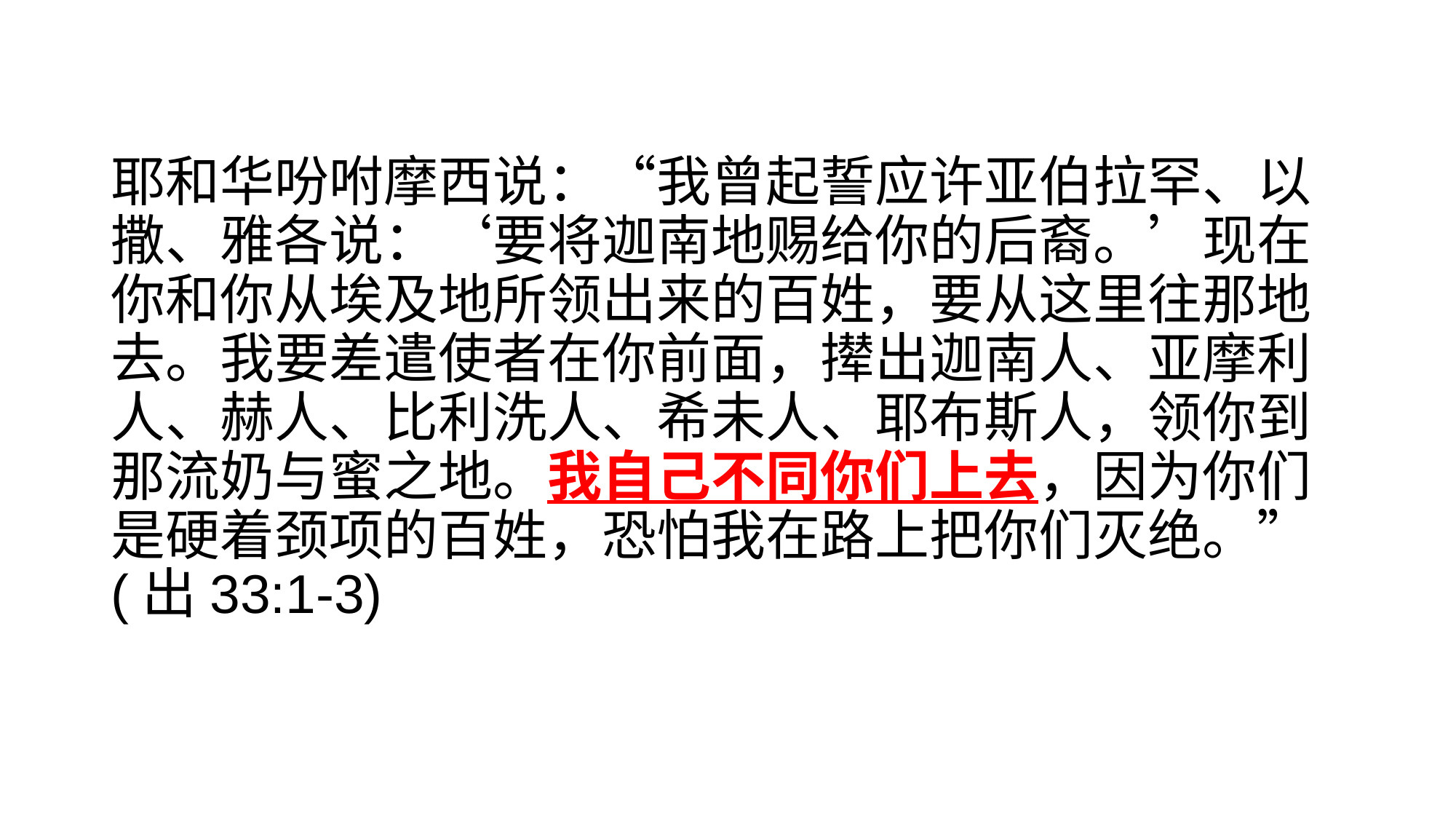

耶和华吩咐摩西说：“我曾起誓应许亚伯拉罕、以撒、雅各说：‘要将迦南地赐给你的后裔。’现在你和你从埃及地所领出来的百姓，要从这里往那地去。我要差遣使者在你前面，撵出迦南人、亚摩利人、赫人、比利洗人、希未人、耶布斯人，领你到那流奶与蜜之地。我自己不同你们上去，因为你们是硬着颈项的百姓，恐怕我在路上把你们灭绝。” (出33:1-3)